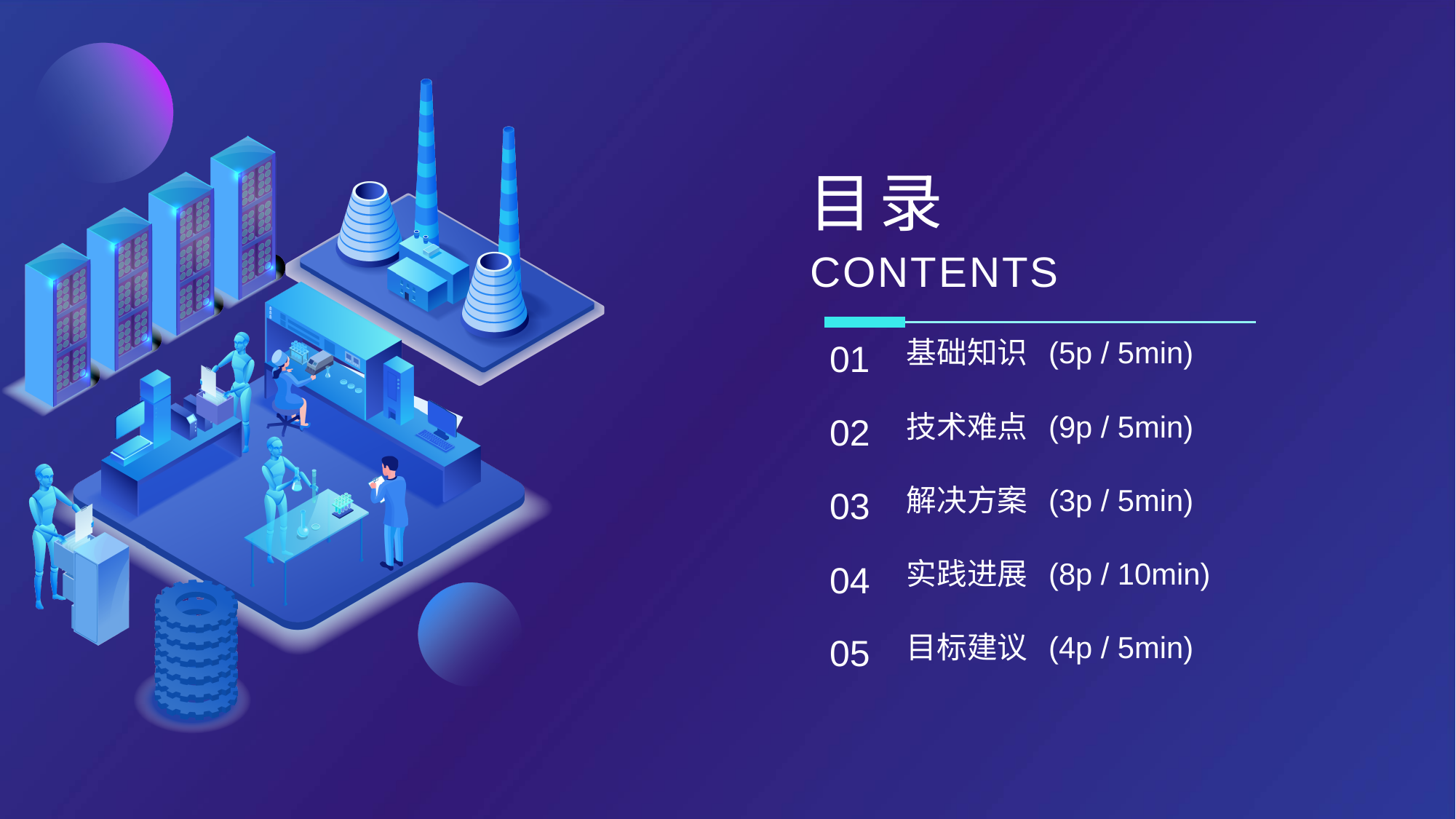

目录
CONTENTS
01
基础知识  (5p / 5min)
02
技术难点  (9p / 5min)
03
解决方案  (3p / 5min)
04
实践进展  (8p / 10min)
05
目标建议  (4p / 5min)